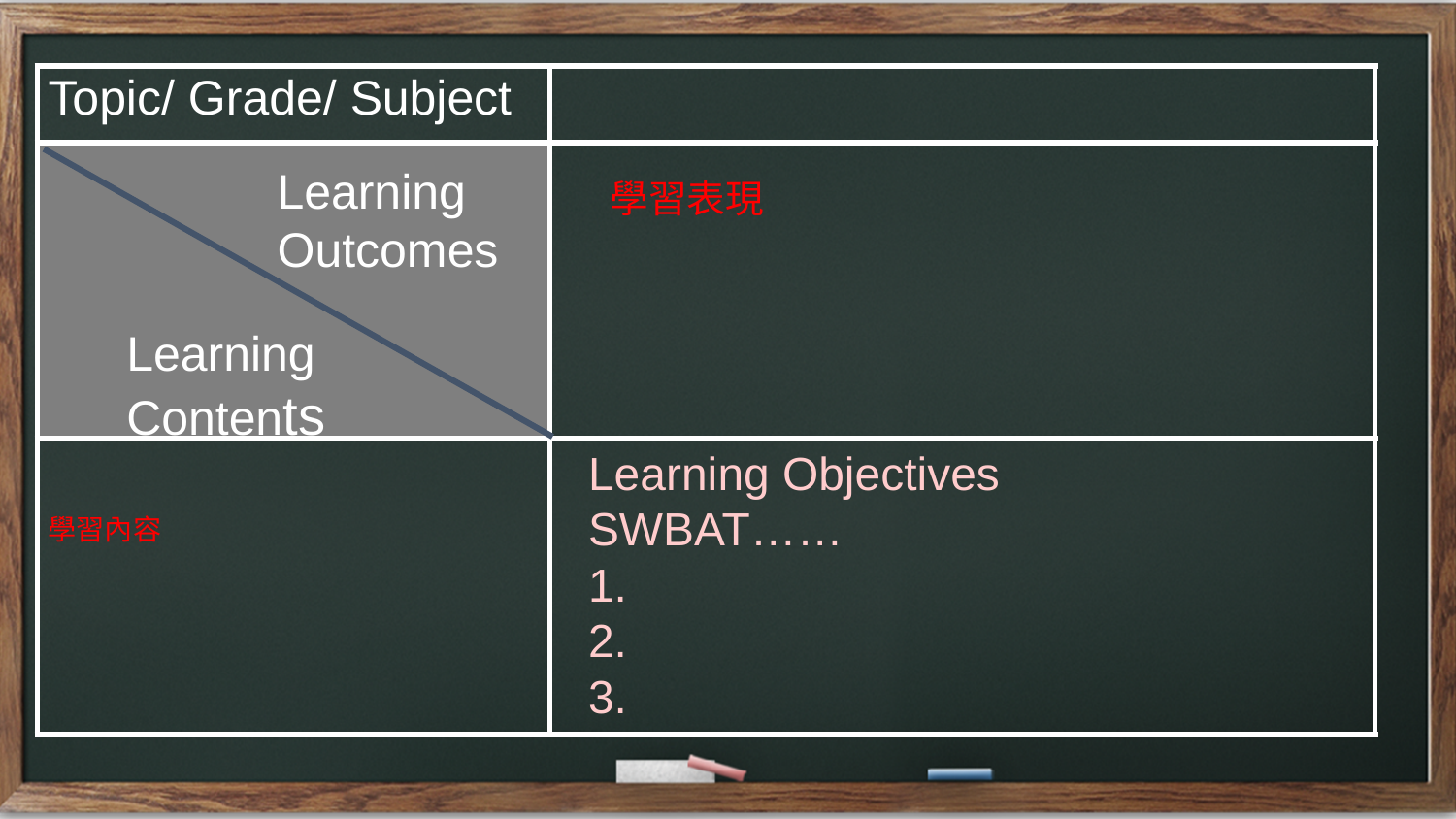

| Topic/ Grade/ Subject |  |
| --- | --- |
|  |  |
| 學習內容 |  |
Learning Outcomes
學習表現

Learning Contents

Learning Objectives
SWBAT……
1.
2.
3.